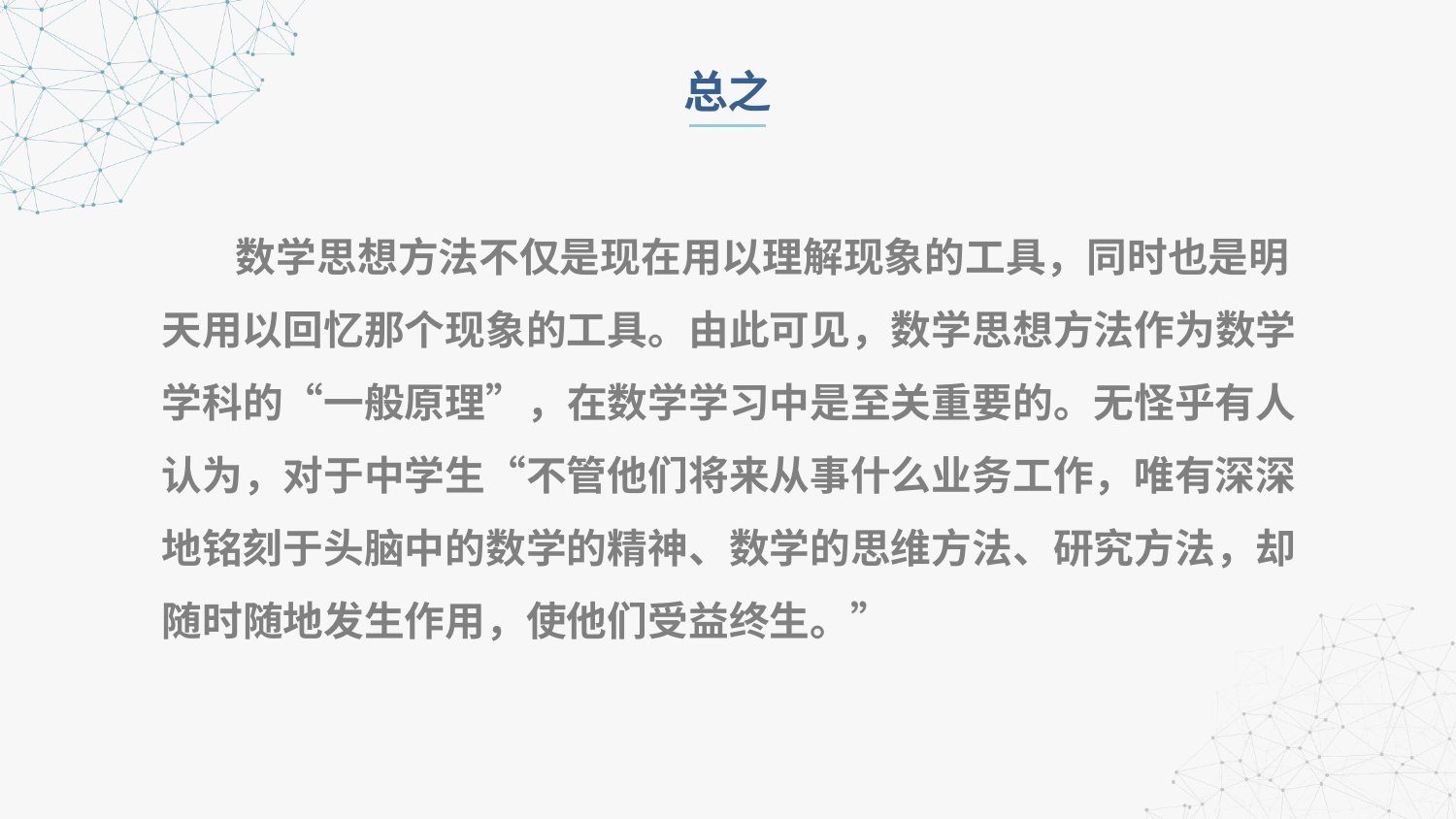

总之
       数学思想方法不仅是现在用以理解现象的工具，同时也是明天用以回忆那个现象的工具。由此可见，数学思想方法作为数学学科的“一般原理”，在数学学习中是至关重要的。无怪乎有人认为，对于中学生“不管他们将来从事什么业务工作，唯有深深地铭刻于头脑中的数学的精神、数学的思维方法、研究方法，却随时随地发生作用，使他们受益终生。”